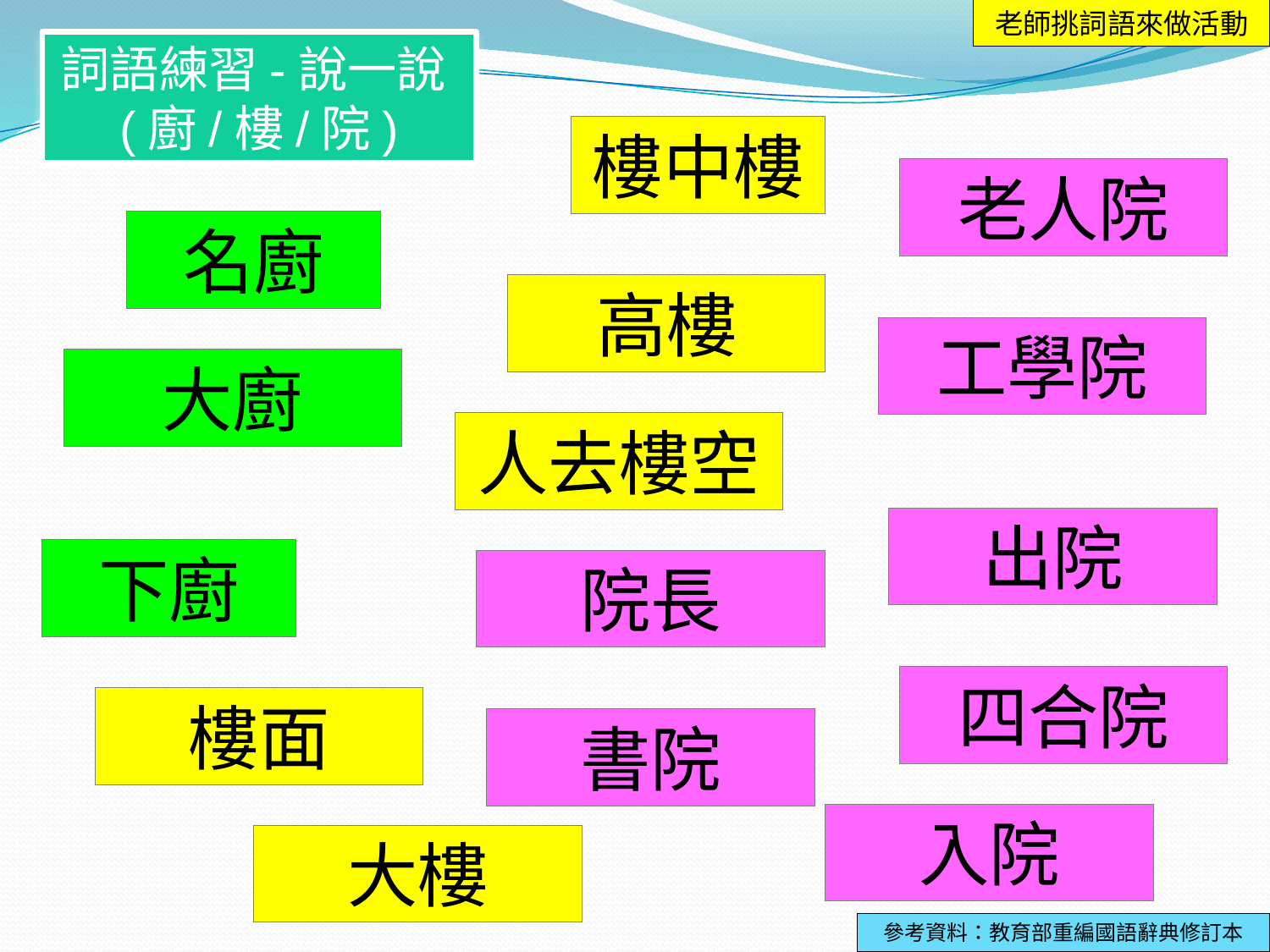

老師挑詞語來做活動
詞語練習-說一說(廚/樓/院)
樓中樓
老人院
名廚
高樓
工學院
大廚
人去樓空
出院
下廚
院長
四合院
樓面
書院
入院
大樓
參考資料：教育部重編國語辭典修訂本